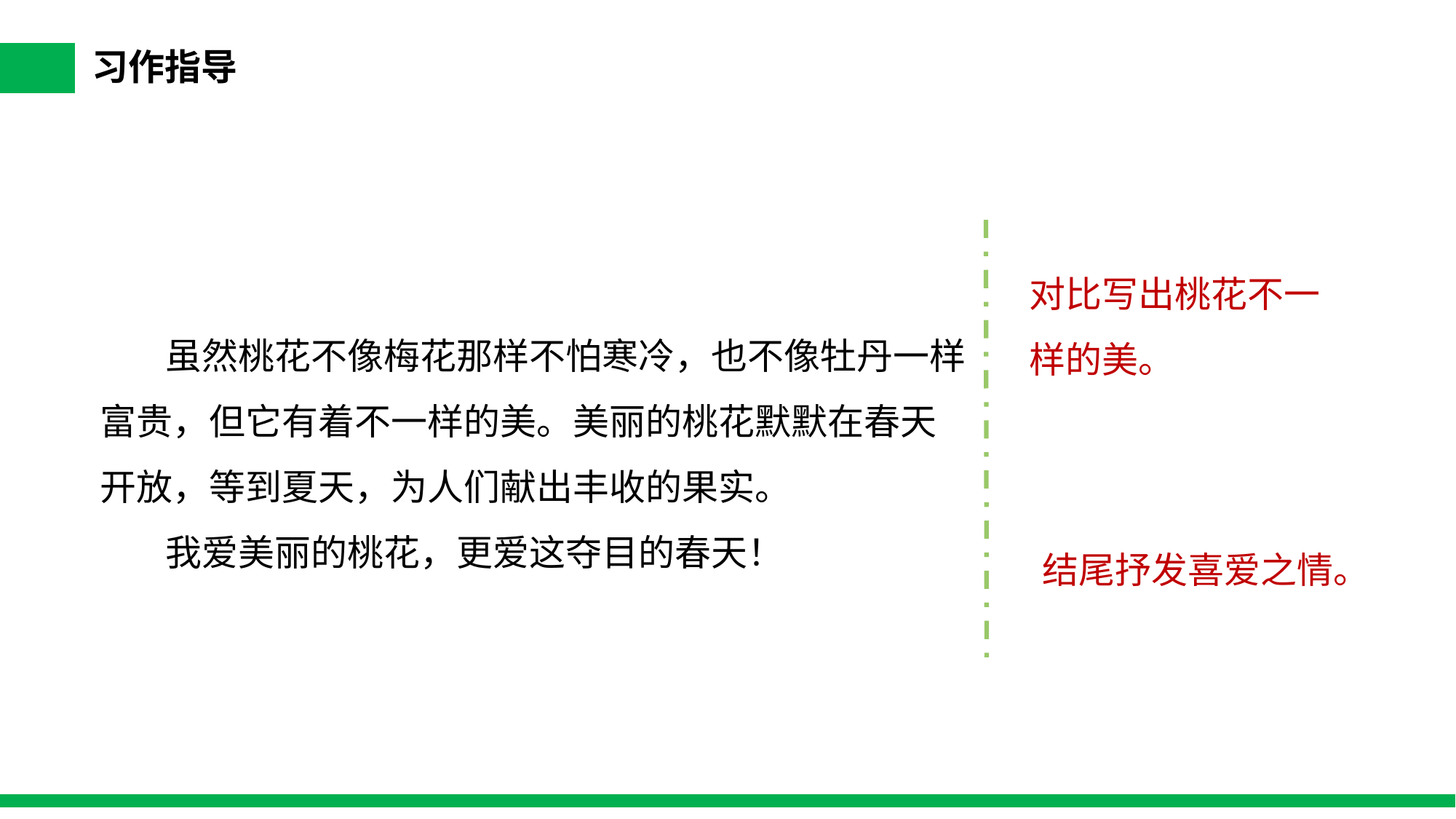

习作指导
对比写出桃花不一样的美。
       虽然桃花不像梅花那样不怕寒冷，也不像牡丹一样富贵，但它有着不一样的美。美丽的桃花默默在春天开放，等到夏天，为人们献出丰收的果实。
       我爱美丽的桃花，更爱这夺目的春天！
结尾抒发喜爱之情。